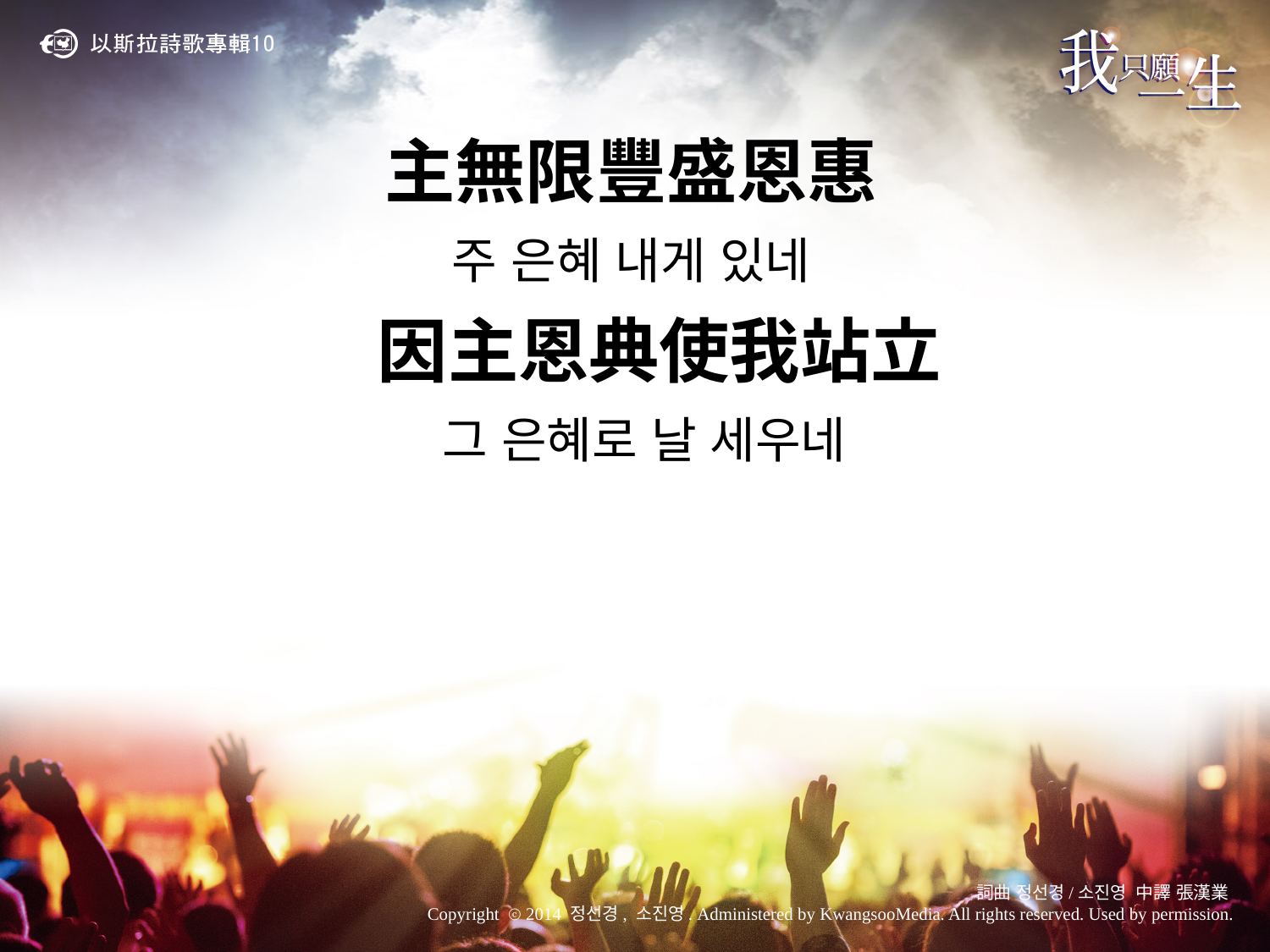

主無限豐盛恩惠
주 은혜 내게 있네
  因主恩典使我站立
 그 은혜로 날 세우네
詞曲 정선경/소진영  中譯 張漢業
Copyright  ⓒ 2014 정선경, 소진영. Administered by KwangsooMedia. All rights reserved. Used by permission.